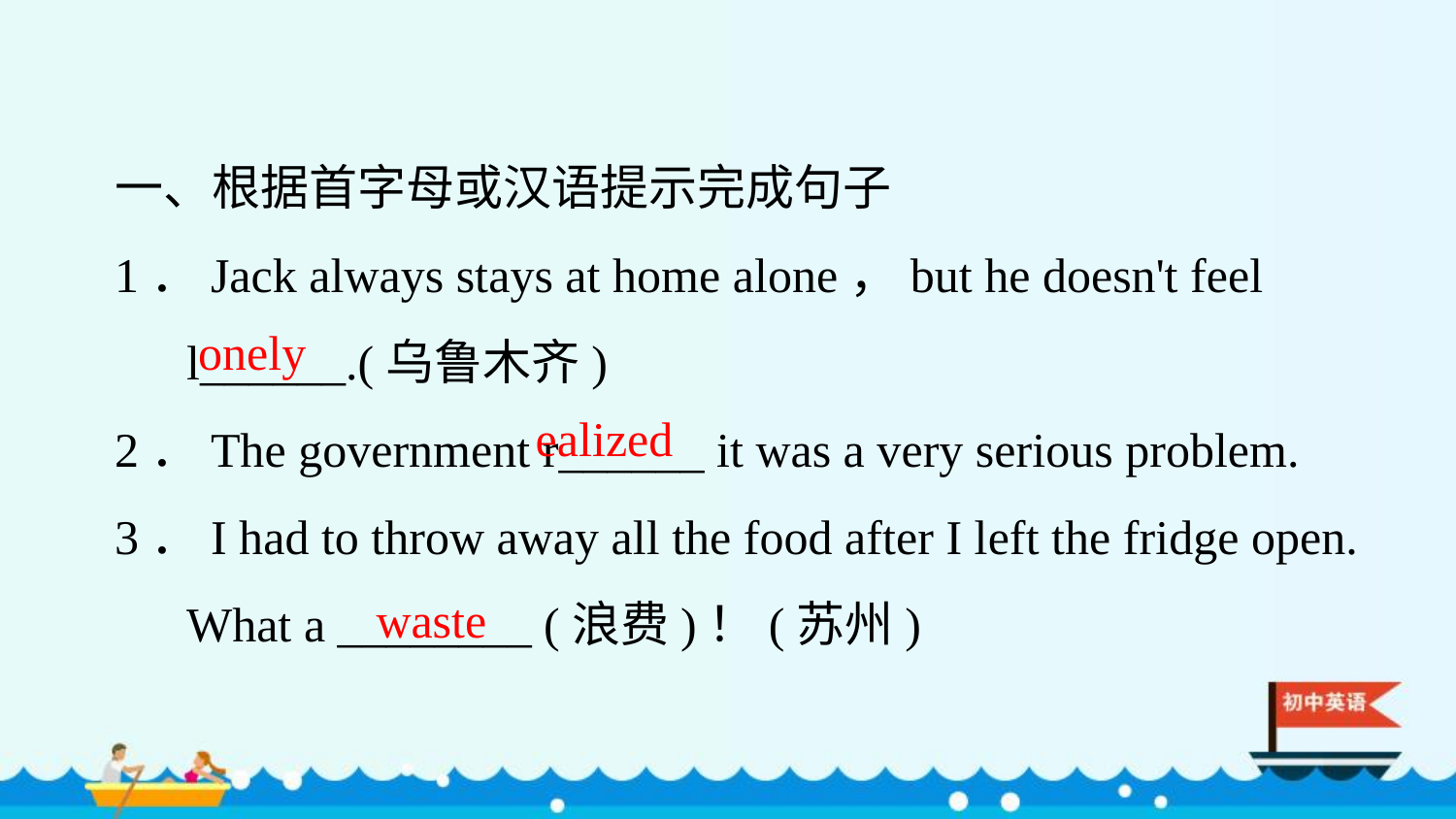

一、根据首字母或汉语提示完成句子
1．Jack always stays at home alone，but he doesn't feel l______.(乌鲁木齐)
2．The government r______ it was a very serious problem.
3．I had to throw away all the food after I left the fridge open. What a ________ (浪费)！(苏州)
onely
ealized
waste